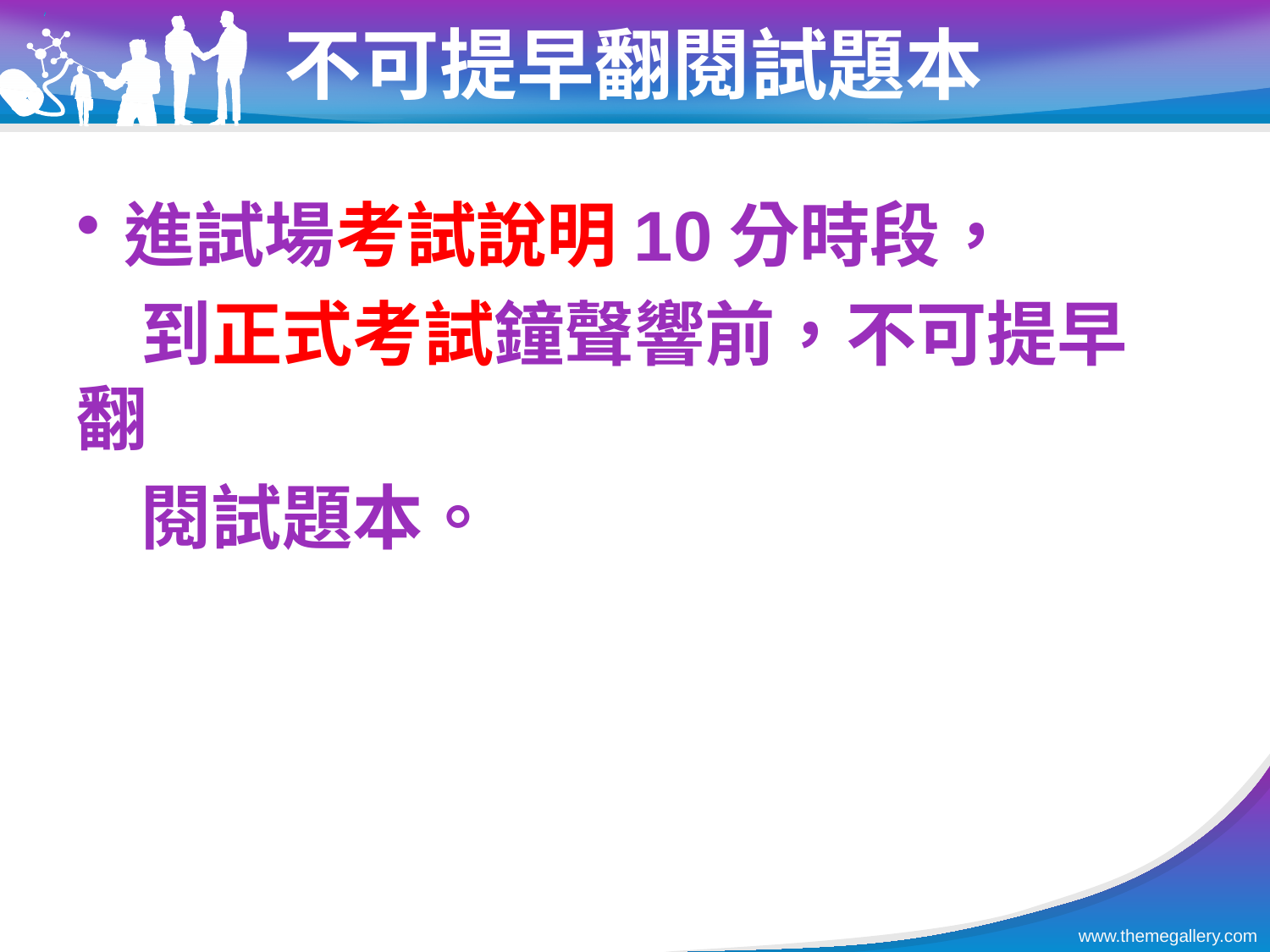

# 不可提早翻閱試題本
進試場考試說明10分時段，
   到正式考試鐘聲響前，不可提早翻
   閱試題本。